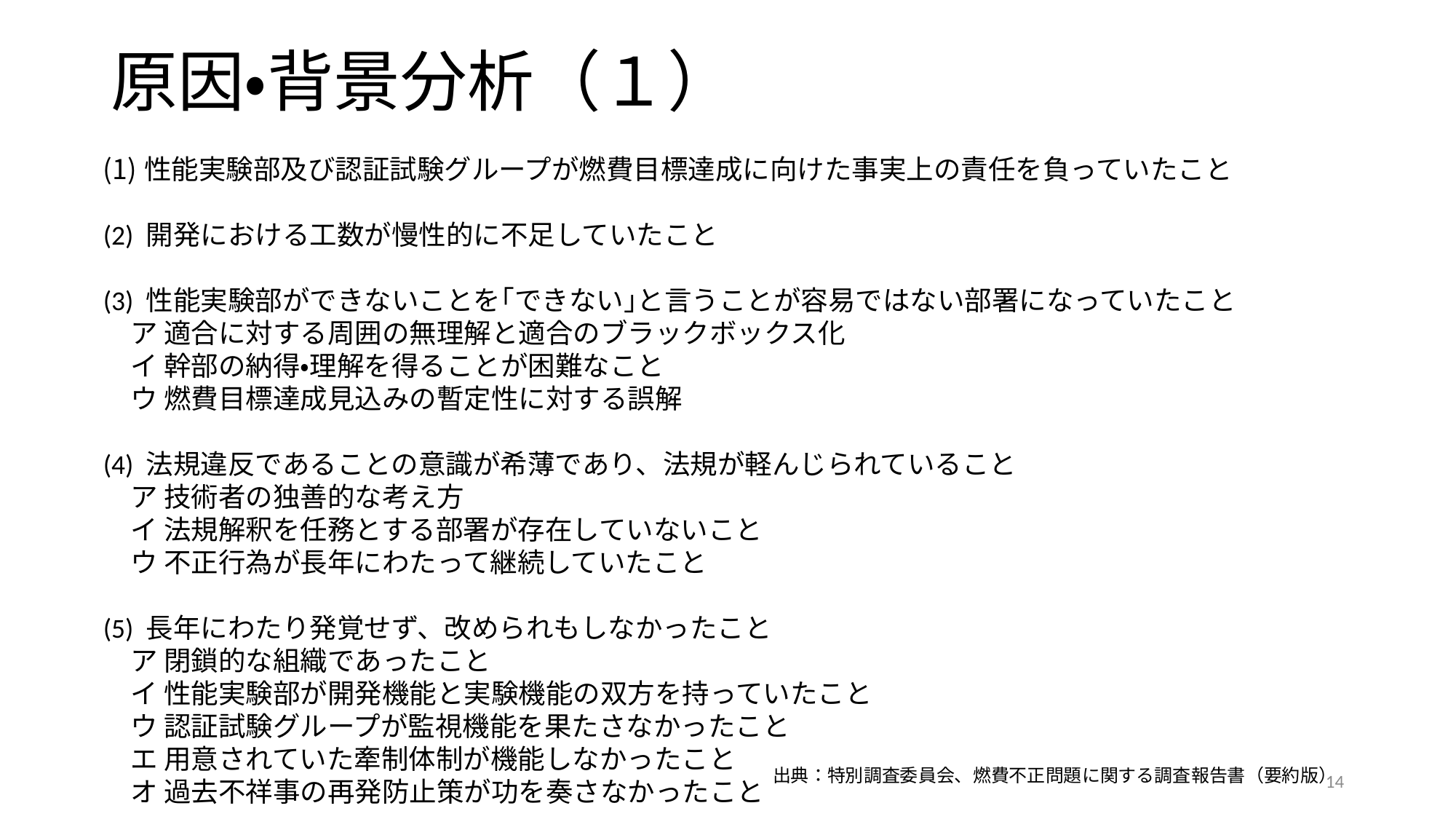

# 原因・背景分析（１）
性能実験部及び認証試験グループが燃費目標達成に向けた事実上の責任を負っていたこと

(2) 開発における工数が慢性的に不足していたこと

(3) 性能実験部ができないことを｢できない｣と言うことが容易ではない部署になっていたこと
　ア 適合に対する周囲の無理解と適合のブラックボックス化
　イ 幹部の納得・理解を得ることが困難なこと
　ウ 燃費目標達成見込みの暫定性に対する誤解

(4) 法規違反であることの意識が希薄であり、法規が軽んじられていること
　ア 技術者の独善的な考え方
　イ 法規解釈を任務とする部署が存在していないこと
　ウ 不正行為が長年にわたって継続していたこと

(5) 長年にわたり発覚せず、改められもしなかったこと
　ア 閉鎖的な組織であったこと
　イ 性能実験部が開発機能と実験機能の双方を持っていたこと
　ウ 認証試験グループが監視機能を果たさなかったこと
　エ 用意されていた牽制体制が機能しなかったこと
　オ 過去不祥事の再発防止策が功を奏さなかったこと
出典：特別調査委員会、燃費不正問題に関する調査報告書（要約版）
14